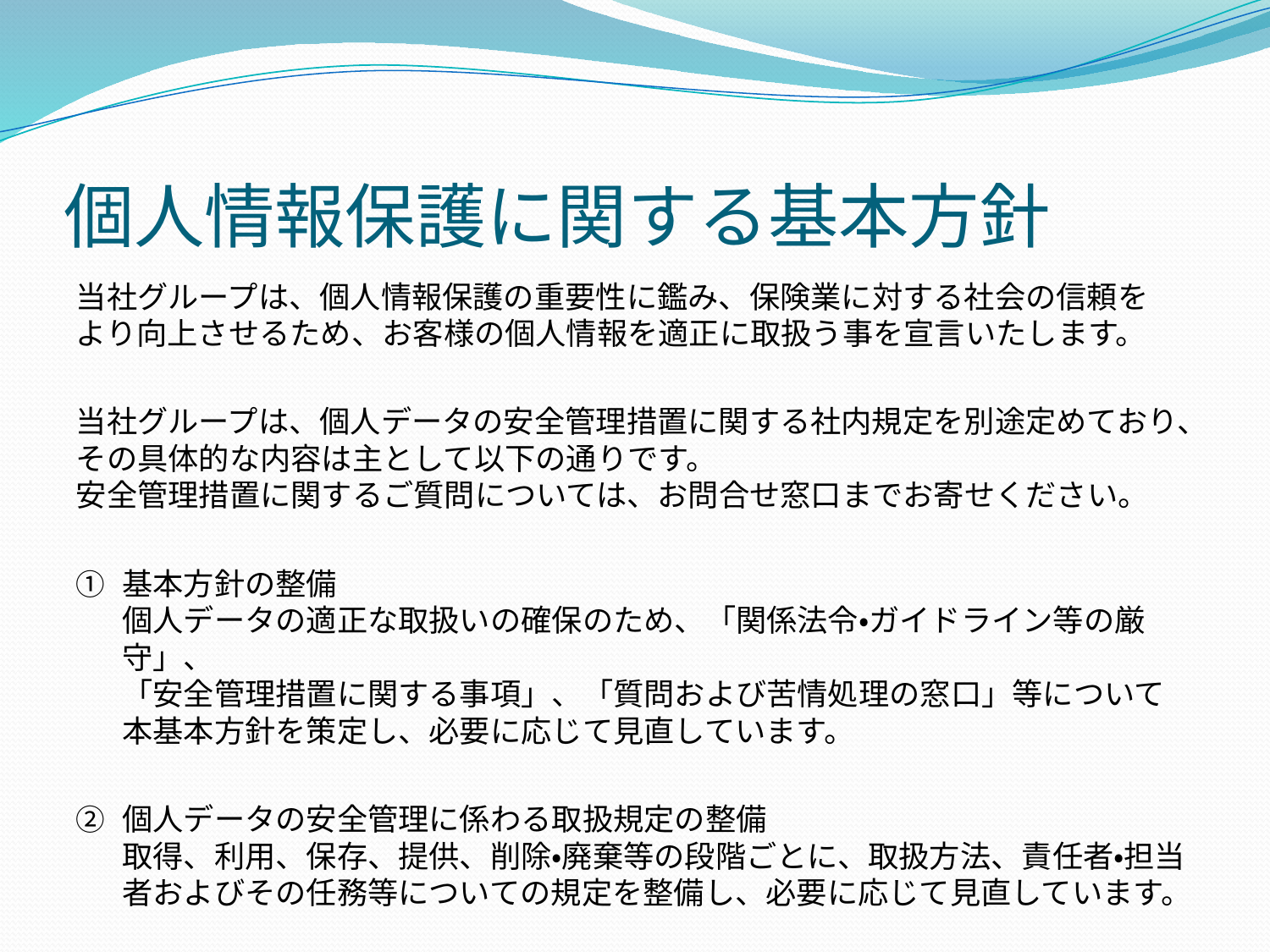

# 個人情報保護に関する基本方針
当社グループは、個人情報保護の重要性に鑑み、保険業に対する社会の信頼を
より向上させるため、お客様の個人情報を適正に取扱う事を宣言いたします。
当社グループは、個人データの安全管理措置に関する社内規定を別途定めており、その具体的な内容は主として以下の通りです。
安全管理措置に関するご質問については、お問合せ窓口までお寄せください。
基本方針の整備
個人データの適正な取扱いの確保のため、「関係法令・ガイドライン等の厳守」、
「安全管理措置に関する事項」、「質問および苦情処理の窓口」等について
本基本方針を策定し、必要に応じて見直しています。
個人データの安全管理に係わる取扱規定の整備
取得、利用、保存、提供、削除・廃棄等の段階ごとに、取扱方法、責任者・担当者およびその任務等についての規定を整備し、必要に応じて見直しています。